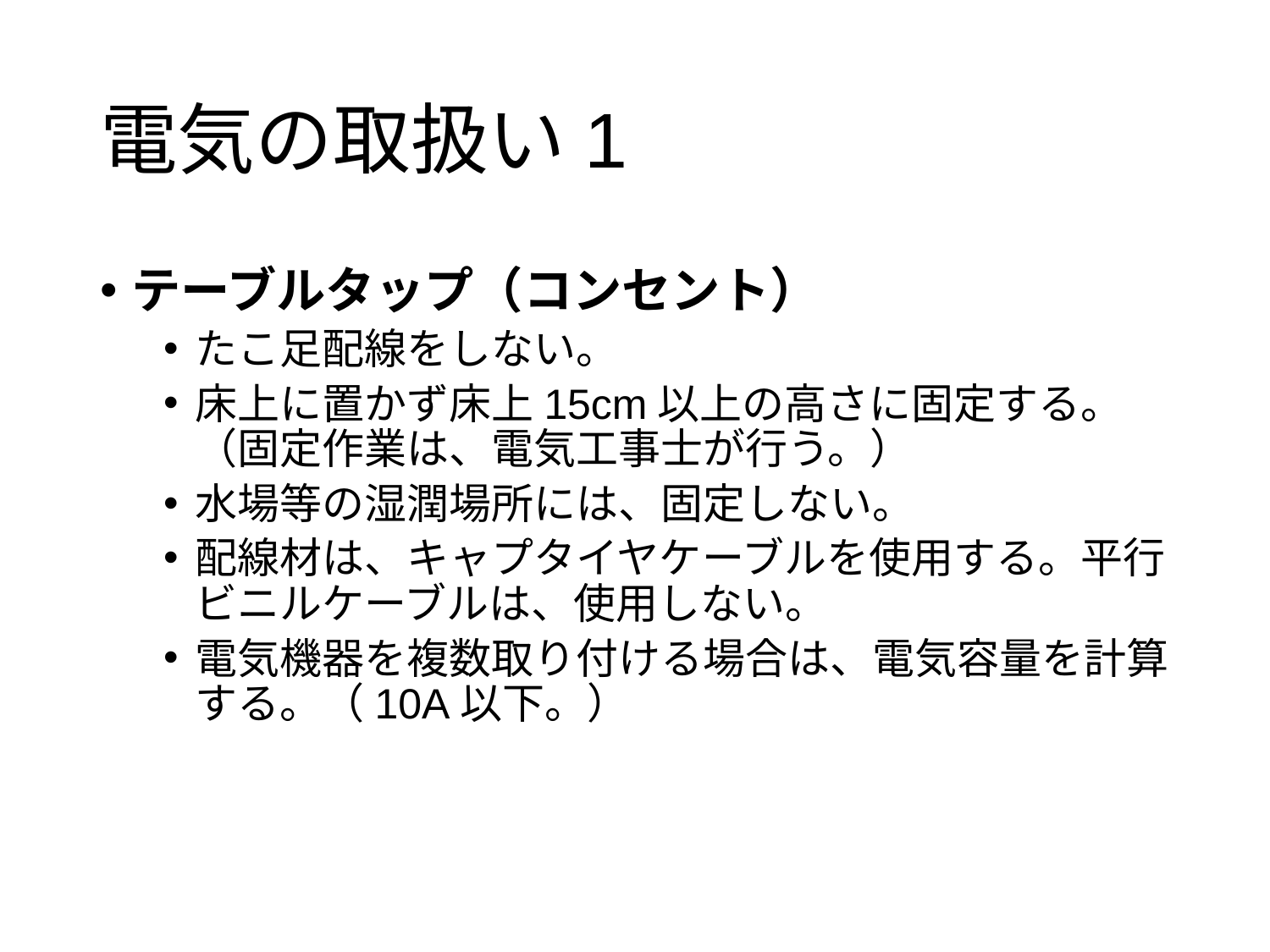

# 電気の取扱い1
テーブルタップ（コンセント）
たこ足配線をしない。
床上に置かず床上15cm以上の高さに固定する。（固定作業は、電気工事士が行う。）
水場等の湿潤場所には、固定しない。
配線材は、キャプタイヤケーブルを使用する。平行ビニルケーブルは、使用しない。
電気機器を複数取り付ける場合は、電気容量を計算する。（10A以下。）